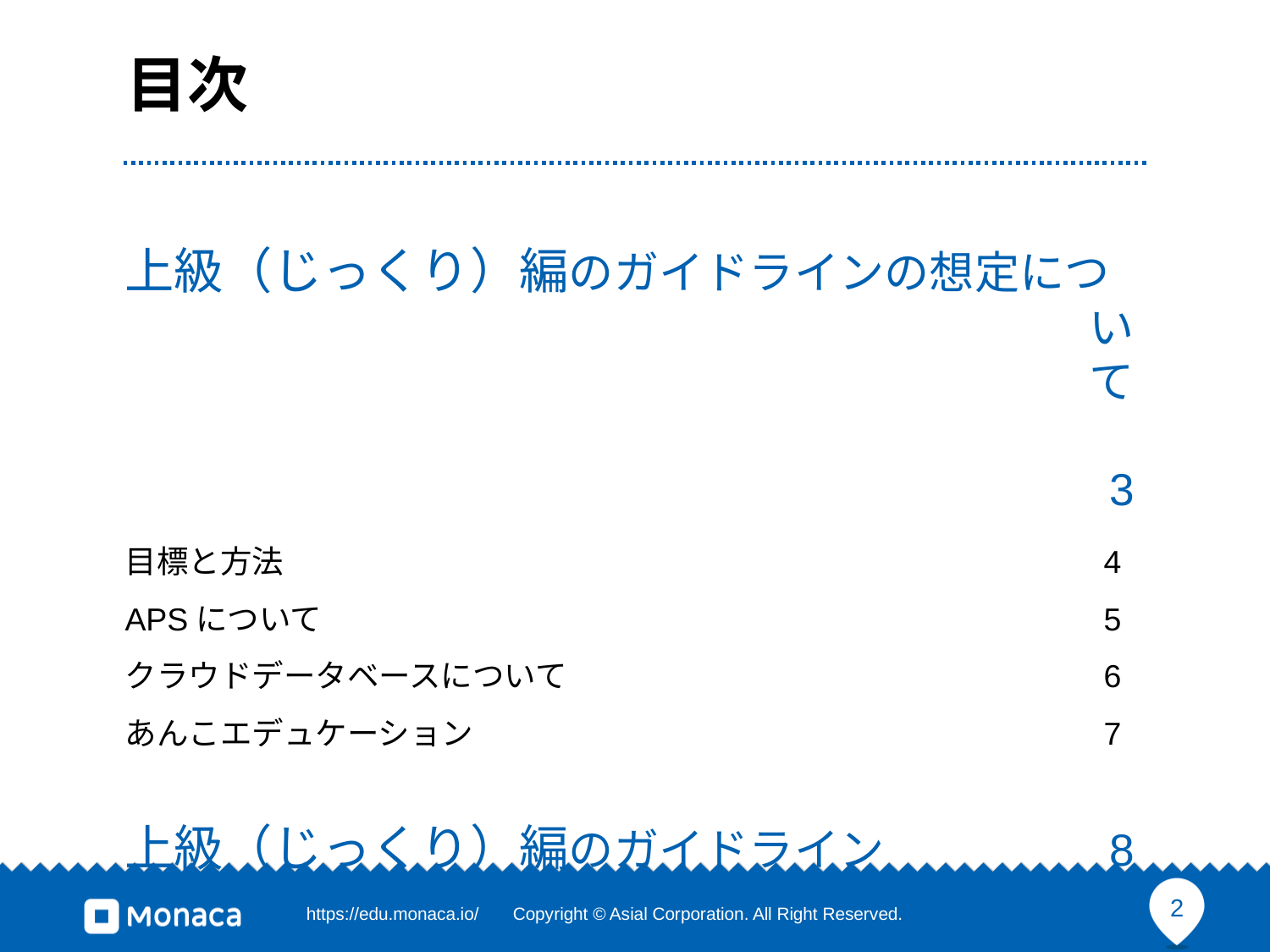

# 目次
上級（じっくり）編のガイドラインの想定について 	 3
目標と方法 	 4
APSについて 	 5
クラウドデータベースについて 	 6
あんこエデュケーション 	 7

上級（じっくり）編のガイドライン 	 8